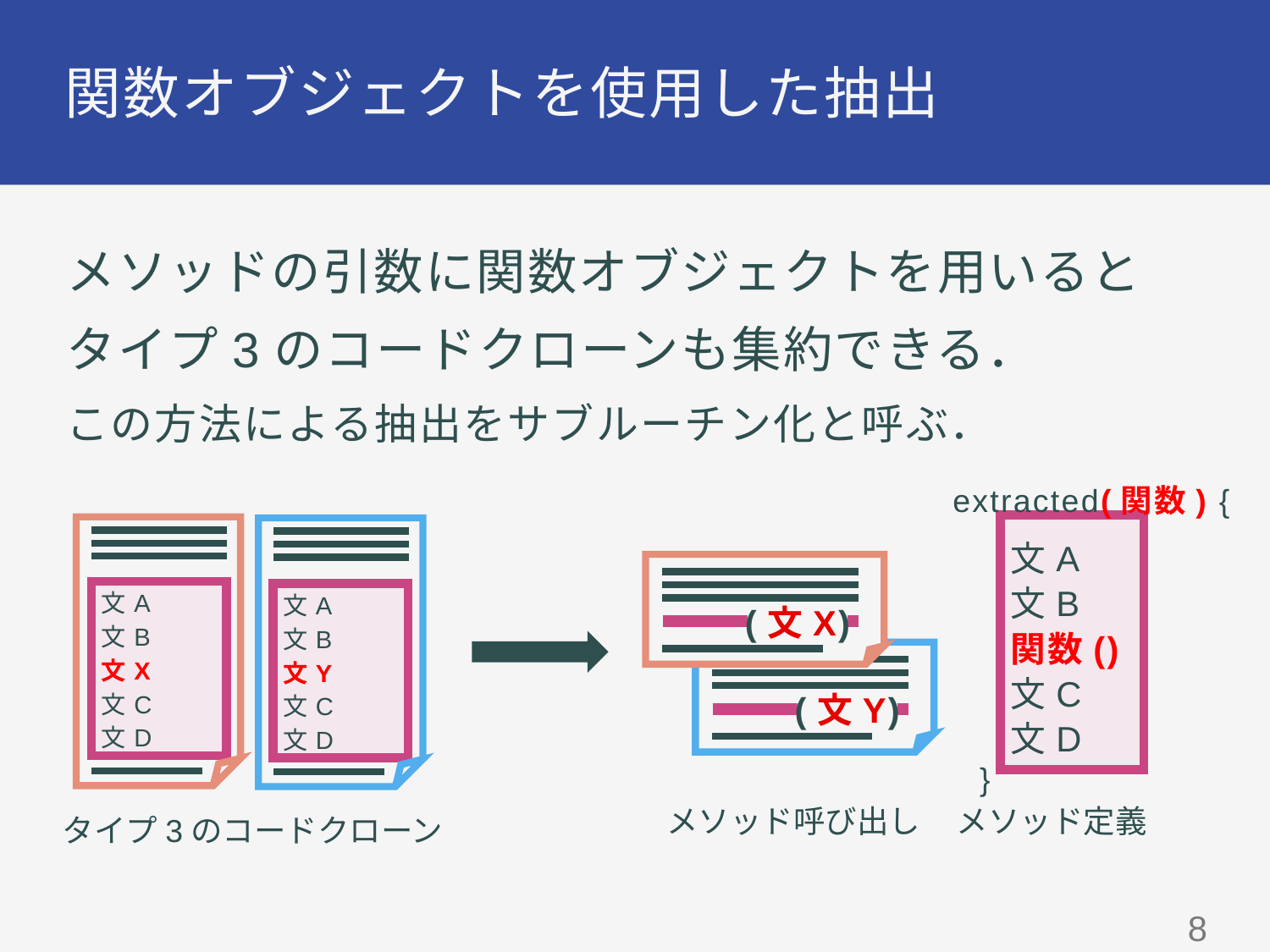

# 関数オブジェクトを使用した抽出
メソッドの引数に関数オブジェクトを用いると
タイプ3のコードクローンも集約できる．
この方法による抽出をサブルーチン化と呼ぶ．
extracted(関数) {
文A
文B
関数()
文C
文D

文A
文B
文X
文C
文D

文A
文B
文Y
文C
文D

(文X)

(文Y)
}
メソッド呼び出し
メソッド定義
タイプ3のコードクローン
8